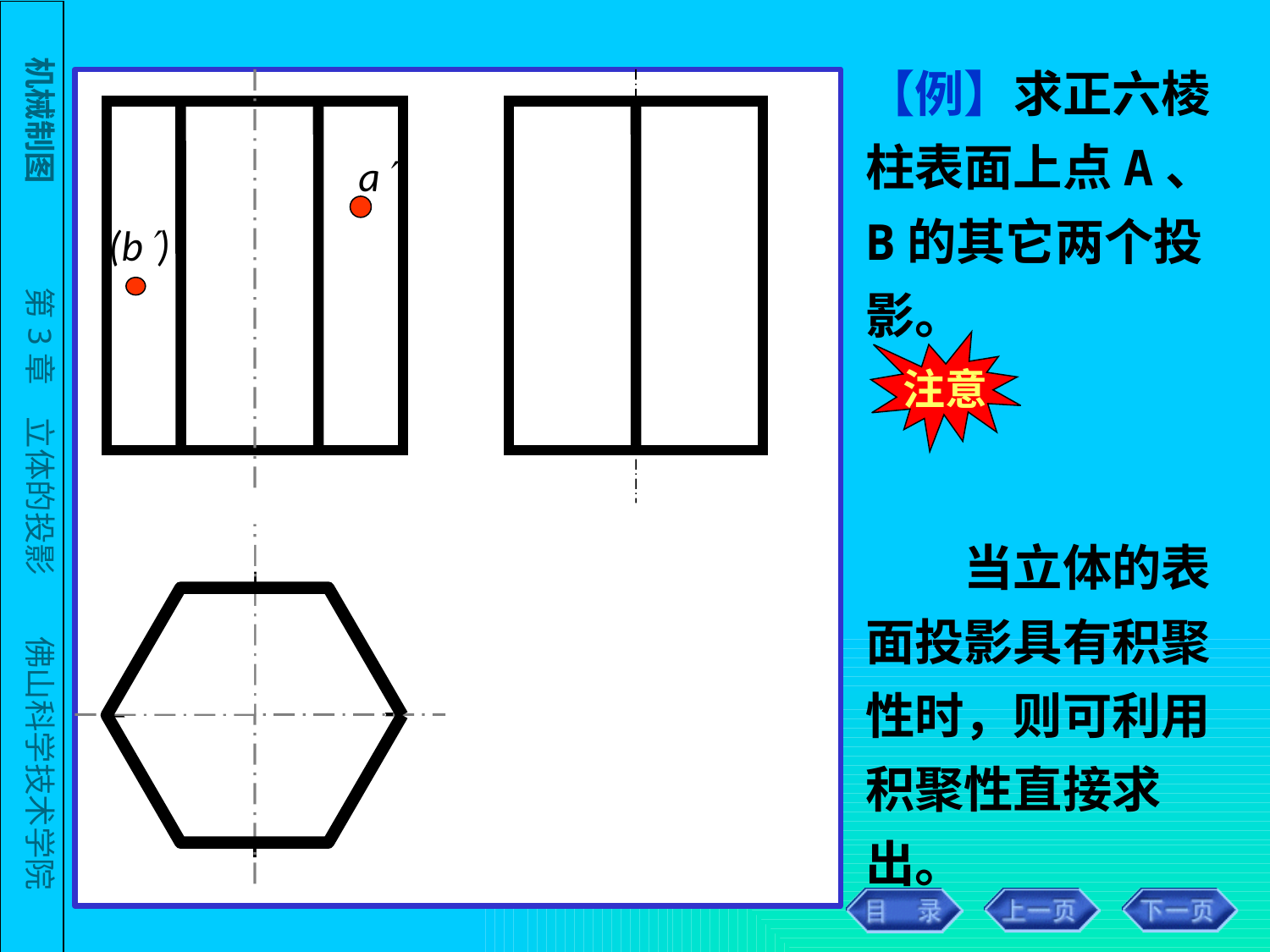

【例】求正六棱柱表面上点A、B的其它两个投影。

a′

(b′)

注意
　　当立体的表面投影具有积聚性时，则可利用积聚性直接求出。